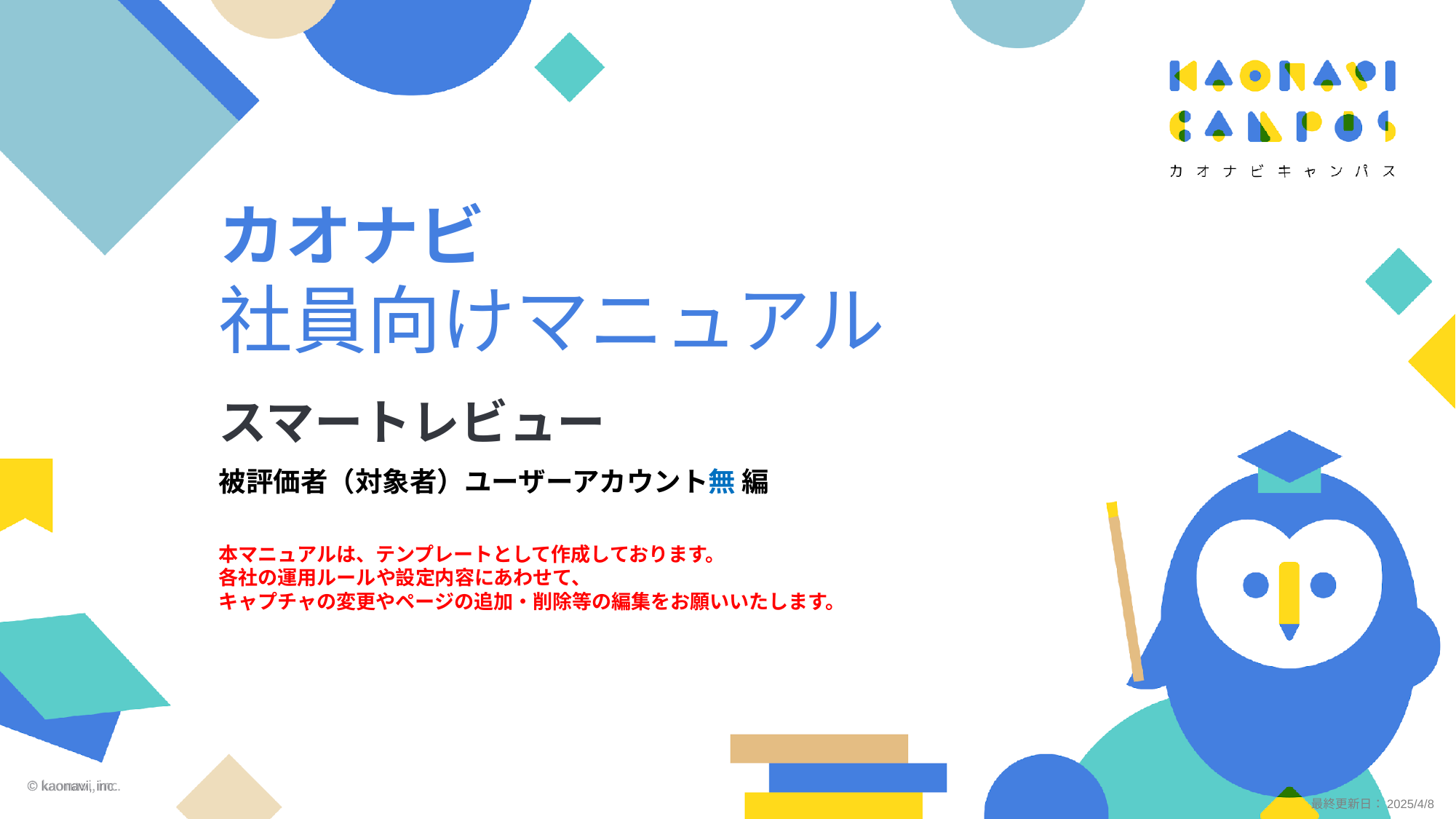

カオナビ
社員向けマニュアル

スマートレビュー

被評価者（対象者）ユーザーアカウント無 編
本マニュアルは、テンプレートとして作成しております。
各社の運用ルールや設定内容にあわせて、
キャプチャの変更やページの追加・削除等の編集をお願いいたします。
© kaonavi, inc.
最終更新日：2025/4/8